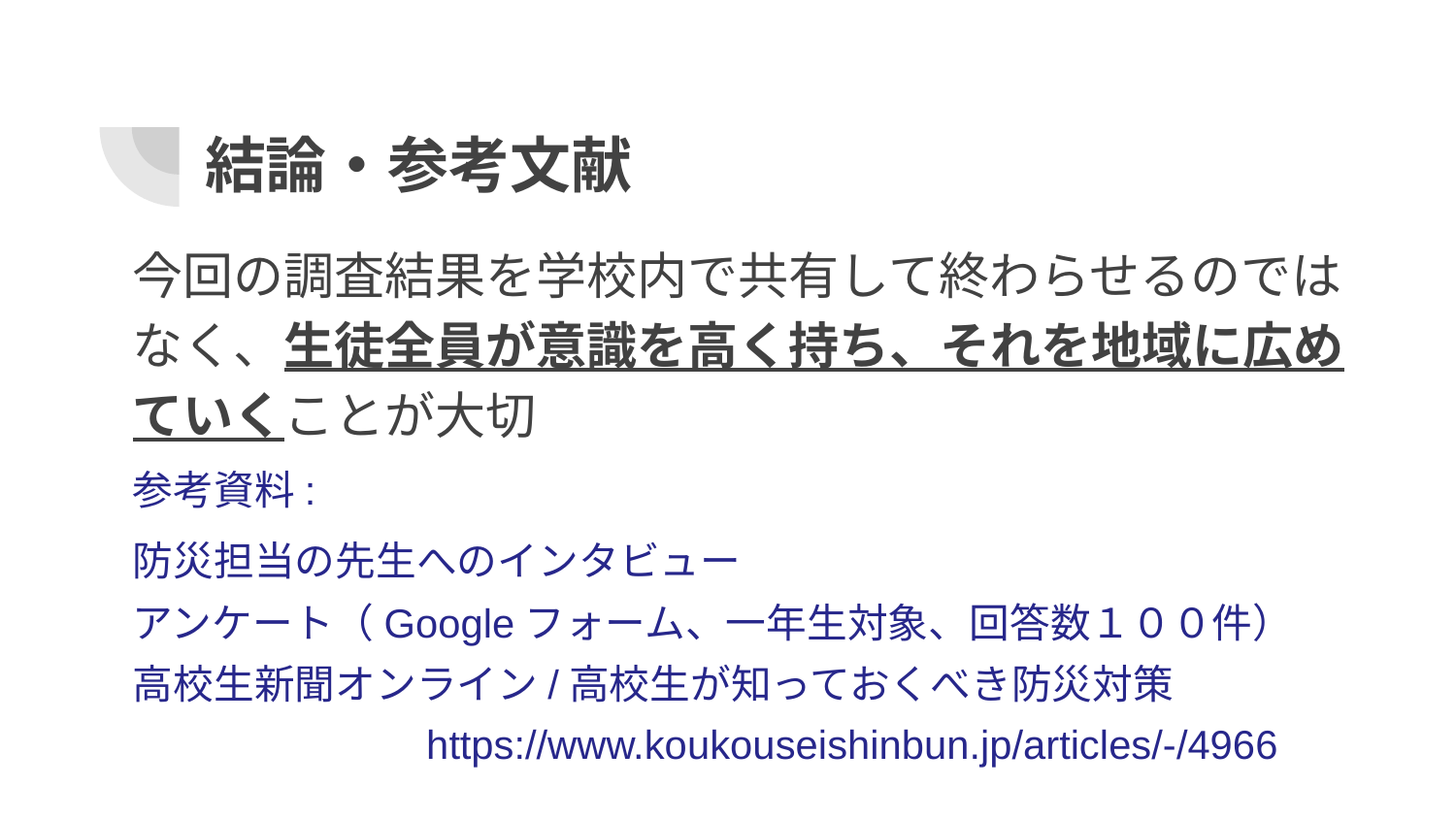

# 結論・参考文献
今回の調査結果を学校内で共有して終わらせるのではなく、生徒全員が意識を高く持ち、それを地域に広めていくことが大切
参考資料:
防災担当の先生へのインタビュー
アンケート（Googleフォーム、一年生対象、回答数１００件）
高校生新聞オンライン/高校生が知っておくべき防災対策
　　　　　　　https://www.koukouseishinbun.jp/articles/-/4966